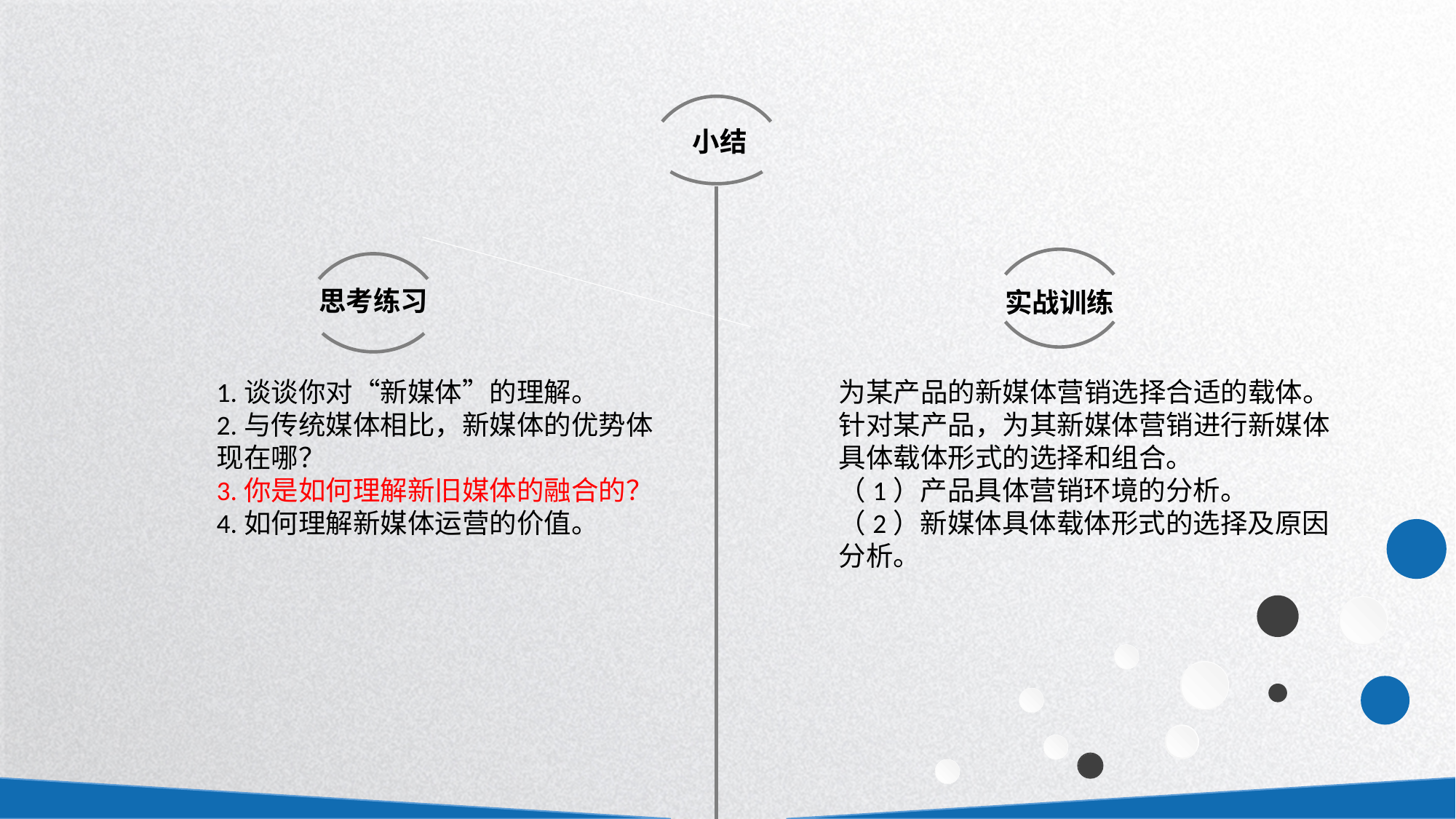

小结
思考练习
实战训练

1.谈谈你对“新媒体”的理解。
2.与传统媒体相比，新媒体的优势体现在哪？
3.你是如何理解新旧媒体的融合的？
4.如何理解新媒体运营的价值。
为某产品的新媒体营销选择合适的载体。针对某产品，为其新媒体营销进行新媒体具体载体形式的选择和组合。
（1）产品具体营销环境的分析。
（2）新媒体具体载体形式的选择及原因分析。